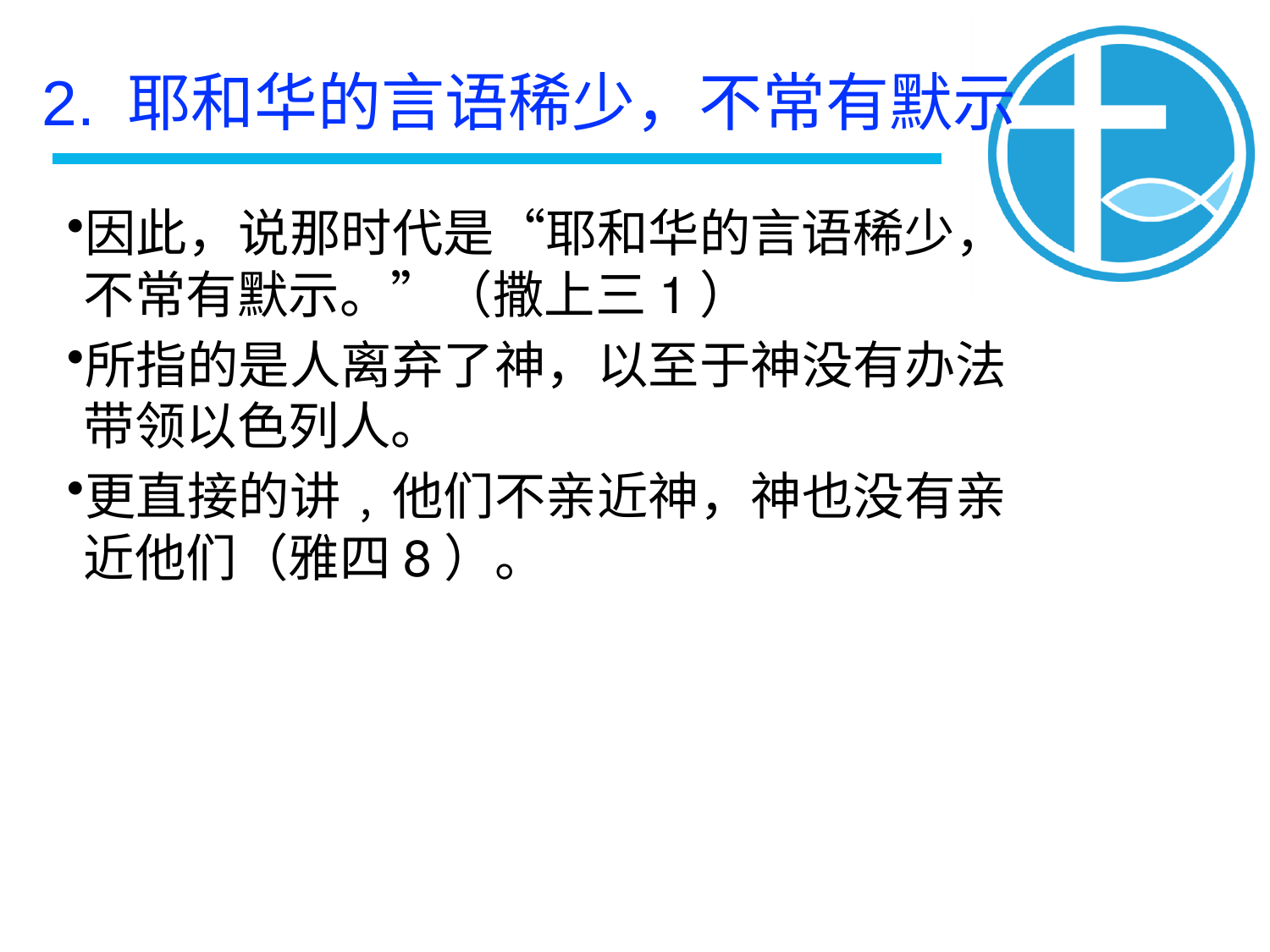

2. 耶和华的言语稀少，不常有默示
因此，说那时代是“耶和华的言语稀少，不常有默示。”（撒上三1）
所指的是人离弃了神，以至于神没有办法带领以色列人。
更直接的讲﹐他们不亲近神，神也没有亲近他们（雅四8）。